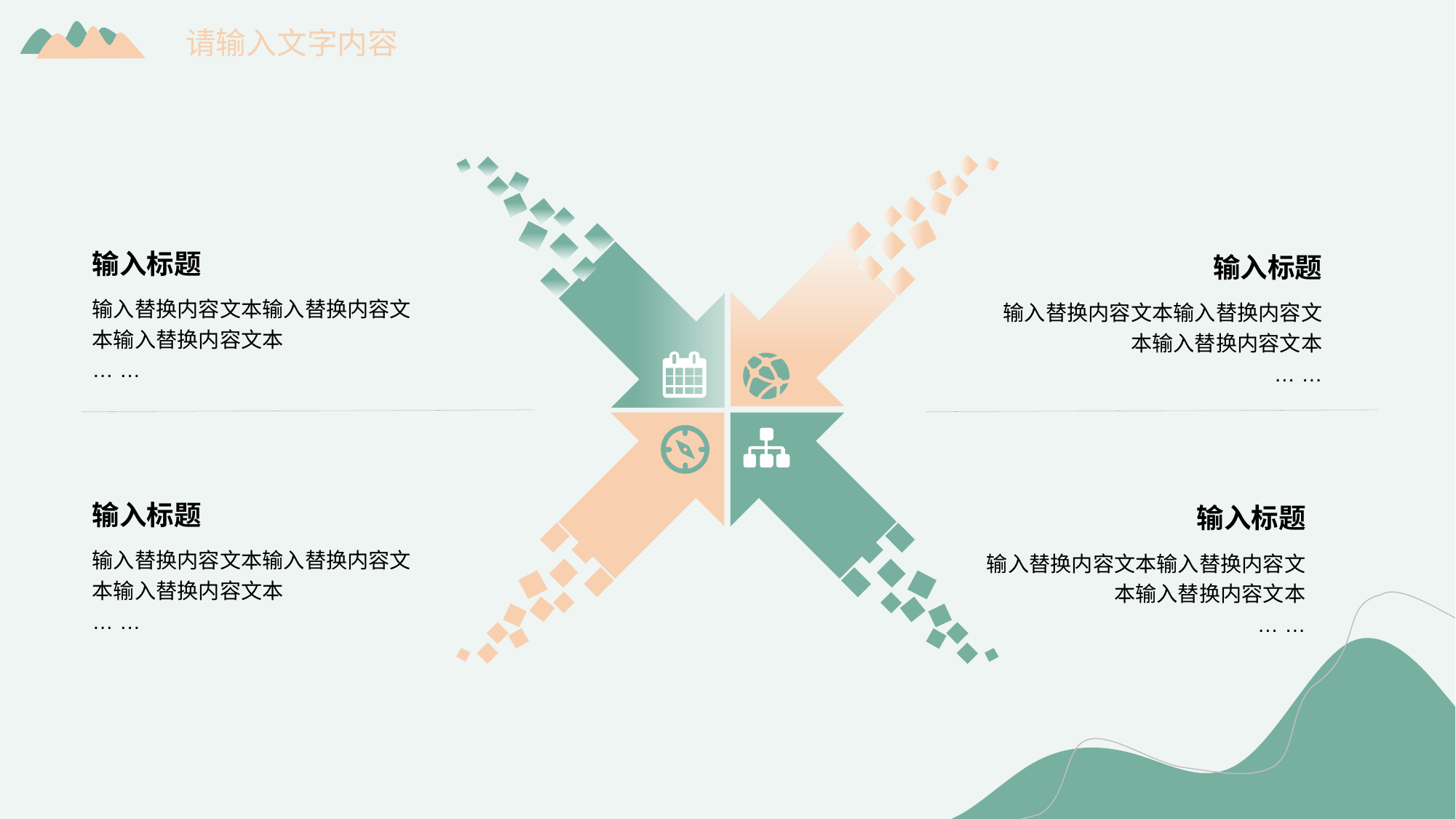

请输入文字内容

输入标题
输入标题
输入替换内容文本输入替换内容文本输入替换内容文本
… …
输入替换内容文本输入替换内容文本输入替换内容文本
… …
输入标题
输入标题
输入替换内容文本输入替换内容文本输入替换内容文本
… …
输入替换内容文本输入替换内容文本输入替换内容文本
… …